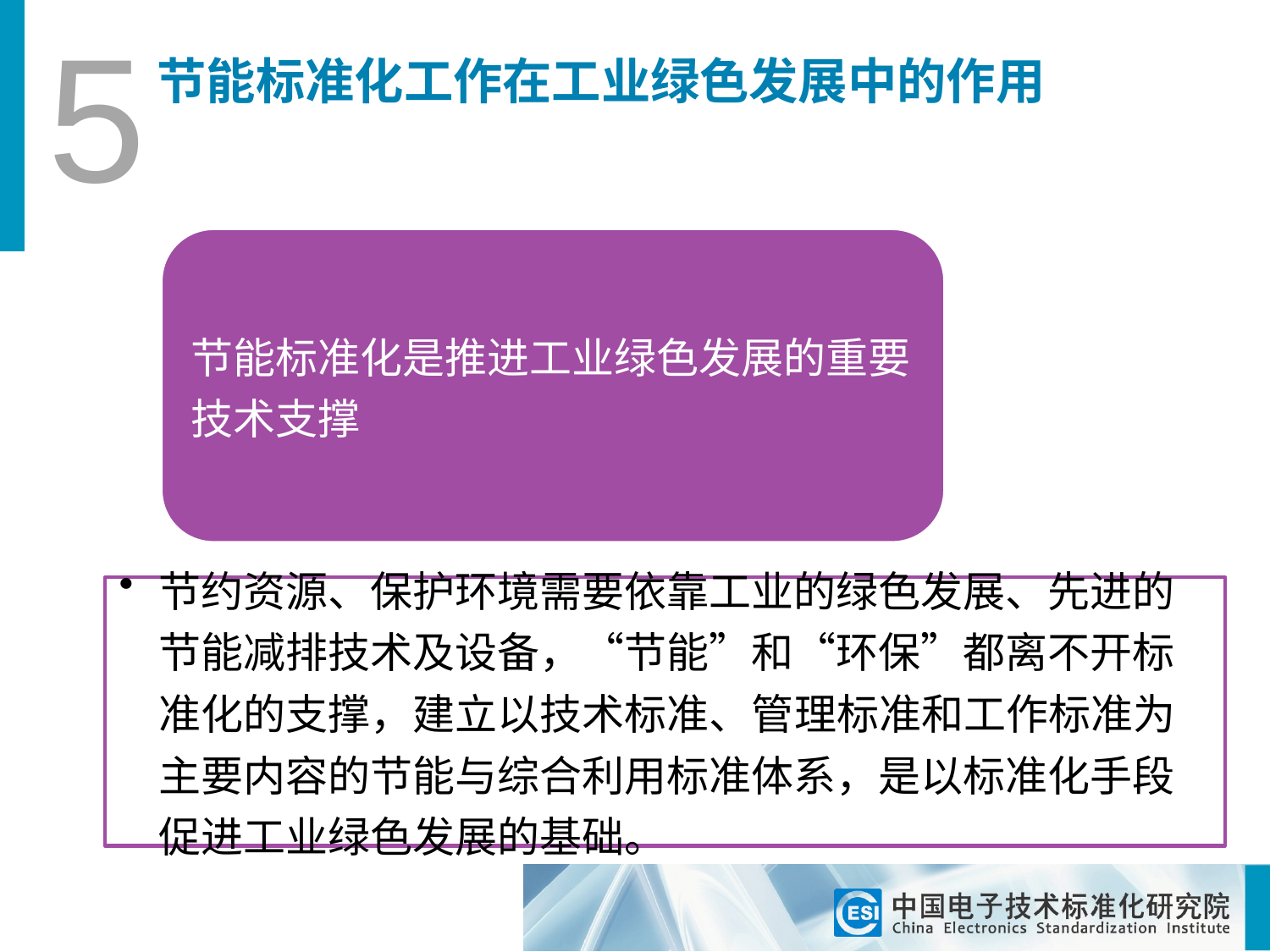

5
节能标准化工作在工业绿色发展中的作用
节能标准化是推进工业绿色发展的重要技术支撑
节约资源、保护环境需要依靠工业的绿色发展、先进的节能减排技术及设备，“节能”和“环保”都离不开标准化的支撑，建立以技术标准、管理标准和工作标准为主要内容的节能与综合利用标准体系，是以标准化手段促进工业绿色发展的基础。